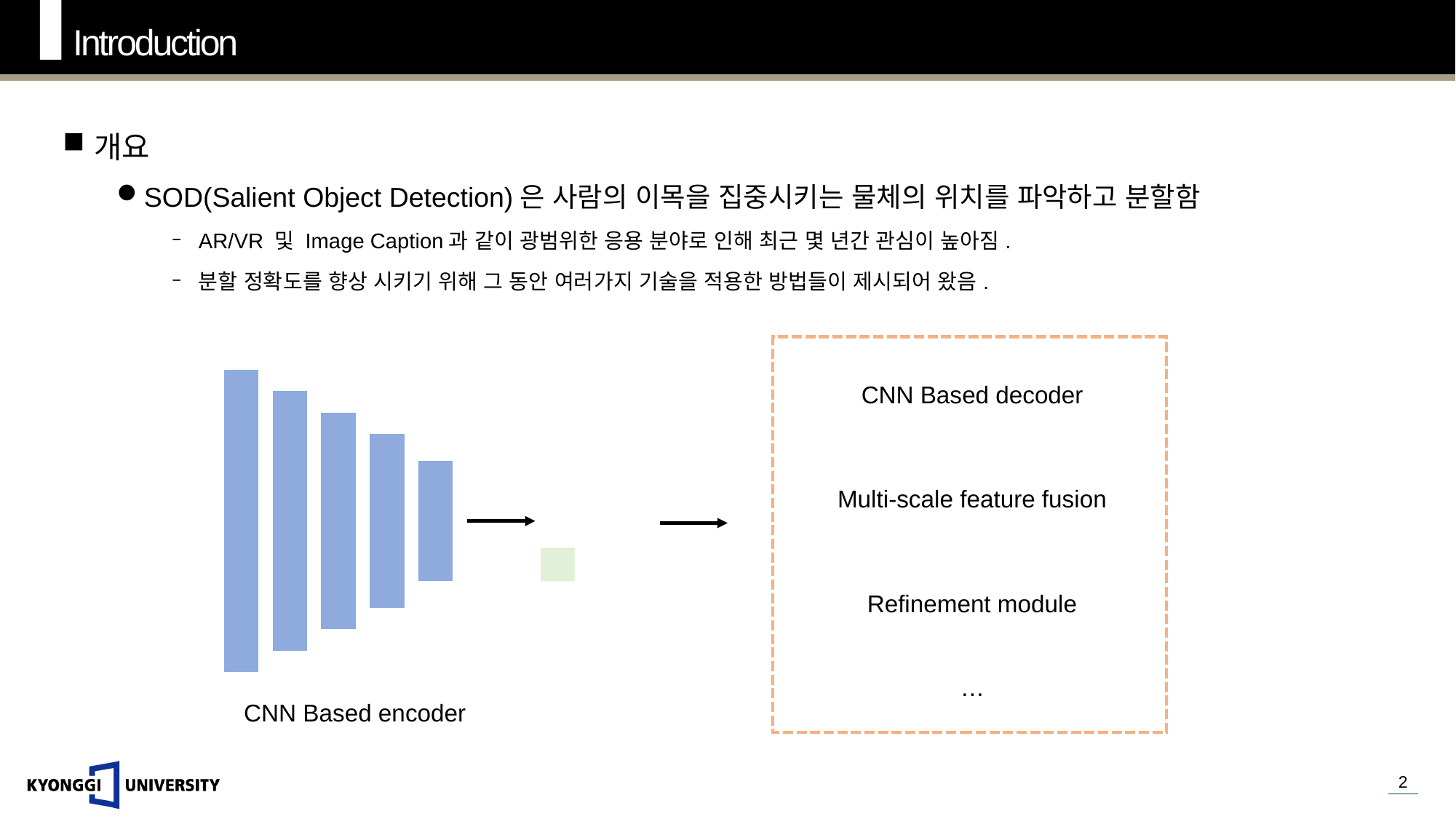

Introduction
개요
SOD(Salient Object Detection)은 사람의 이목을 집중시키는 물체의 위치를 파악하고 분할함
AR/VR 및 Image Caption과 같이 광범위한 응용 분야로 인해 최근 몇 년간 관심이 높아짐.
분할 정확도를 향상 시키기 위해 그 동안 여러가지 기술을 적용한 방법들이 제시되어 왔음.

CNN Based decoder
Multi-scale feature fusion
Refinement module
…

CNN Based encoder